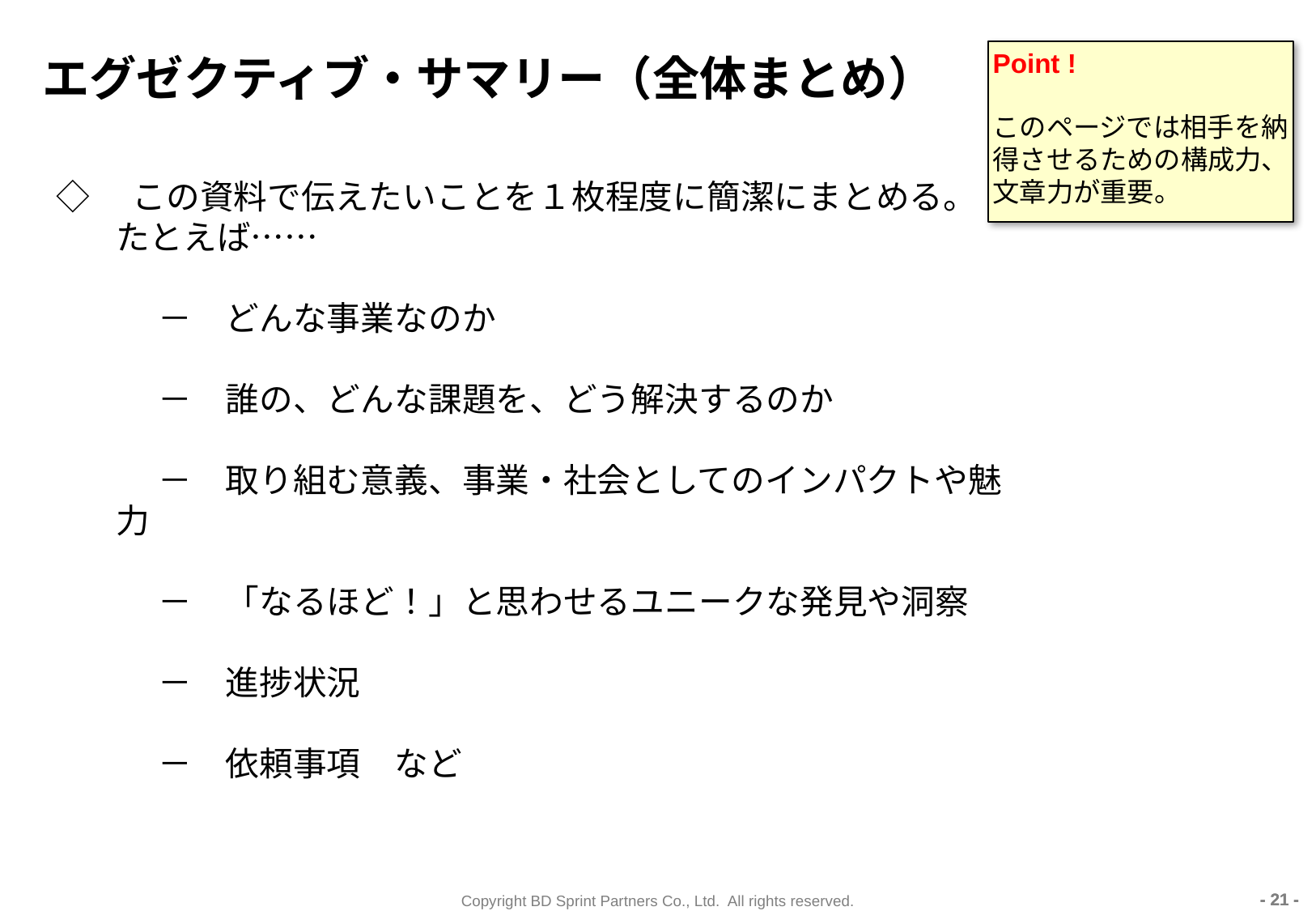

# エグゼクティブ・サマリー（全体まとめ）
Point !

このページでは相手を納得させるための構成力、文章力が重要。
◇　この資料で伝えたいことを１枚程度に簡潔にまとめる。
たとえば……

　　　－　どんな事業なのか

　　　－　誰の、どんな課題を、どう解決するのか

　　　－　取り組む意義、事業・社会としてのインパクトや魅力

　　　－　「なるほど！」と思わせるユニークな発見や洞察

　　　－　進捗状況

　　　－　依頼事項　など